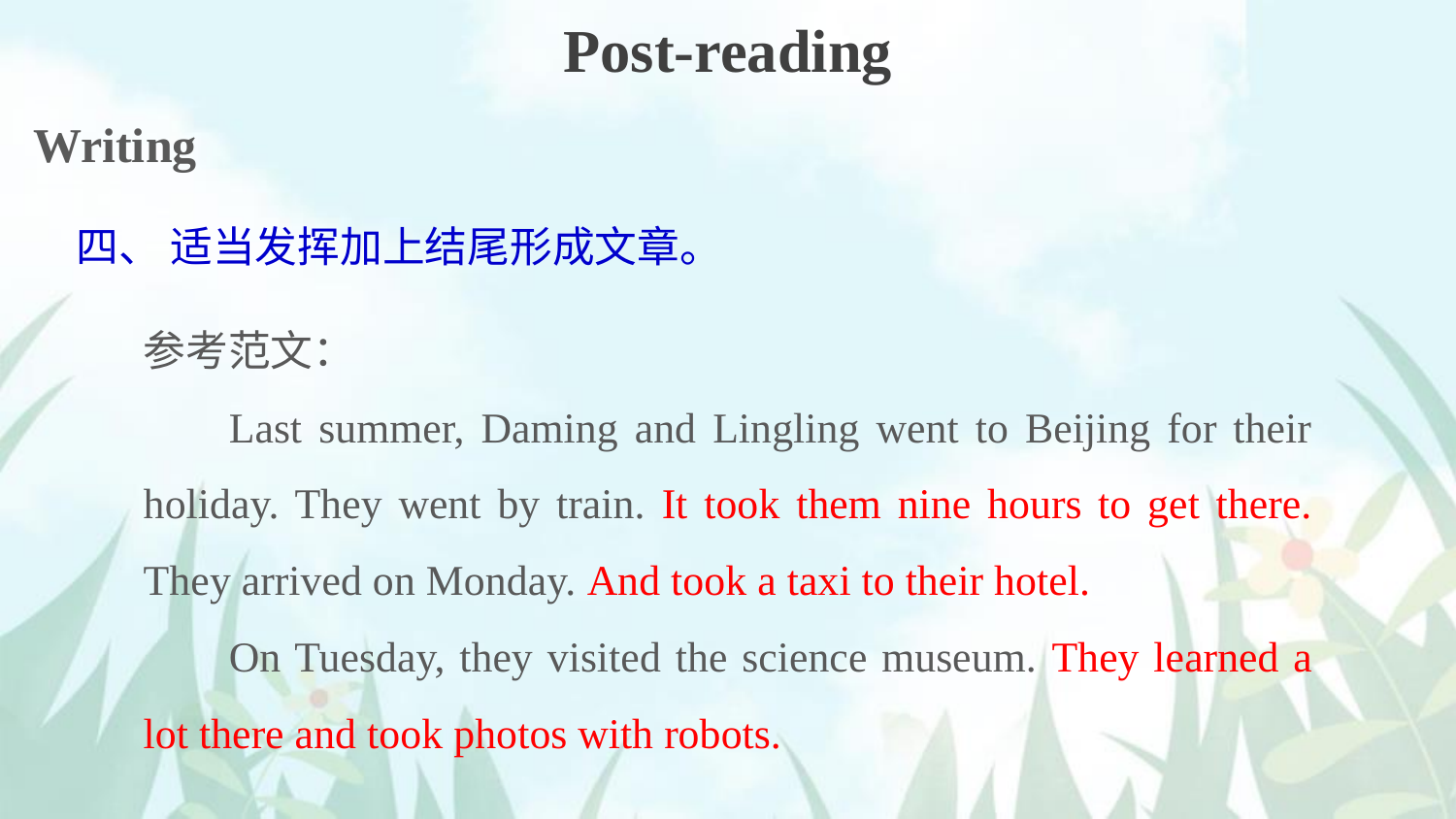

Post-reading
Writing
四、 适当发挥加上结尾形成文章。
参考范文：
Last summer, Daming and Lingling went to Beijing for their holiday. They went by train. It took them nine hours to get there. They arrived on Monday. And took a taxi to their hotel.
On Tuesday, they visited the science museum. They learned a lot there and took photos with robots.